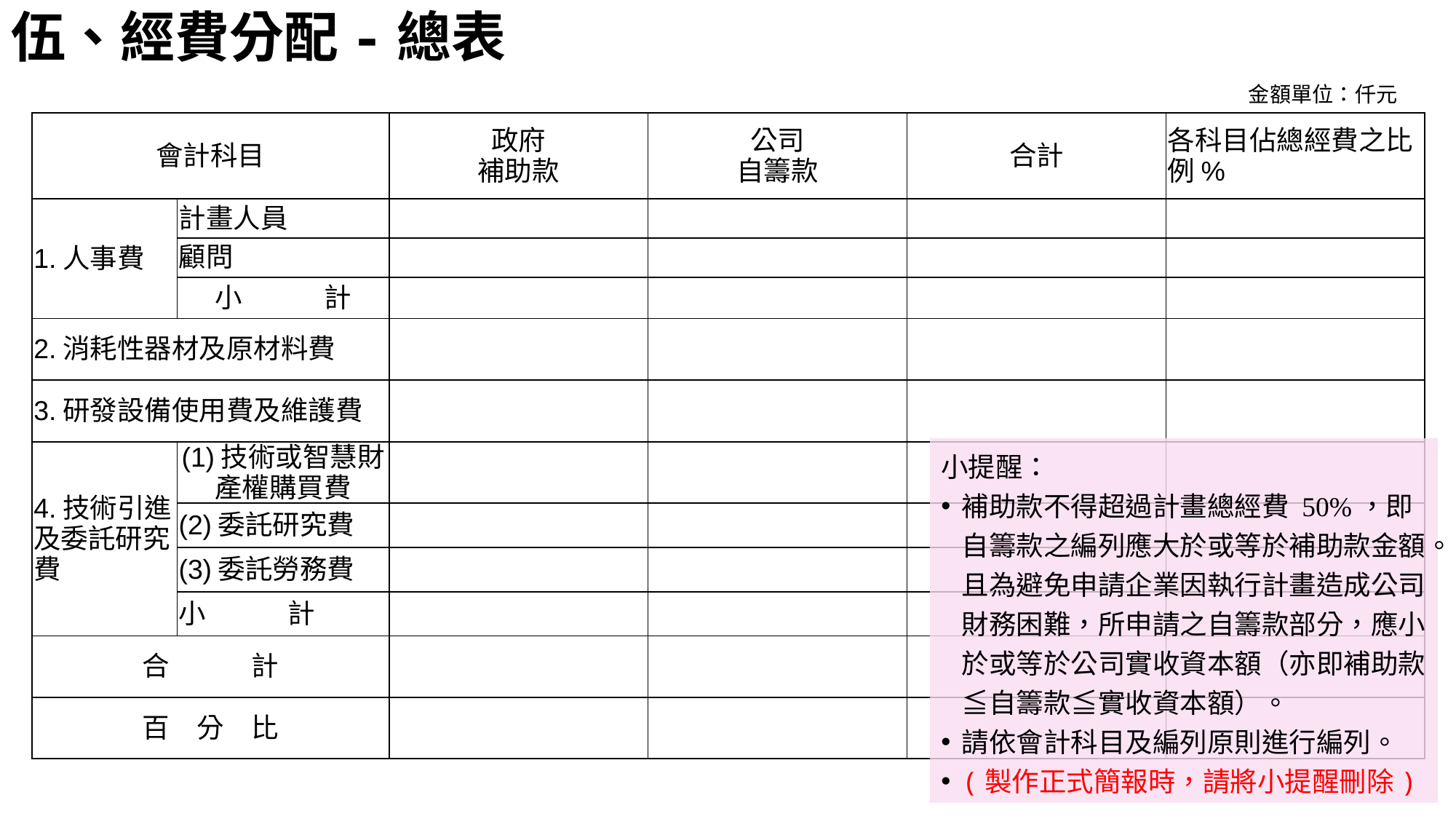

# 伍、經費分配-總表
金額單位：仟元
| 會計科目 |  | 政府 補助款 | 公司 自籌款 | 合計 | 各科目佔總經費之比例% |
| --- | --- | --- | --- | --- | --- |
| 1.人事費 | 計畫人員 |  |  |  |  |
|  | 顧問 |  |  |  |  |
|  | 小　　　計 |  |  |  |  |
| 2.消耗性器材及原材料費 |  |  |  |  |  |
| 3.研發設備使用費及維護費 |  |  |  |  |  |
| 4.技術引進及委託研究費 | (1)技術或智慧財產權購買費 |  |  |  |  |
|  | (2)委託研究費 |  |  |  |  |
|  | (3)委託勞務費 |  |  |  |  |
|  | 小　　　計 |  |  |  |  |
| 合　　　計 |  |  |  |  |  |
| 百　分　比 |  |  |  |  |  |
小提醒：
補助款不得超過計畫總經費 50%，即自籌款之編列應大於或等於補助款金額。且為避免申請企業因執行計畫造成公司財務困難，所申請之自籌款部分，應小於或等於公司實收資本額（亦即補助款≦自籌款≦實收資本額）。
請依會計科目及編列原則進行編列。
(製作正式簡報時，請將小提醒刪除)